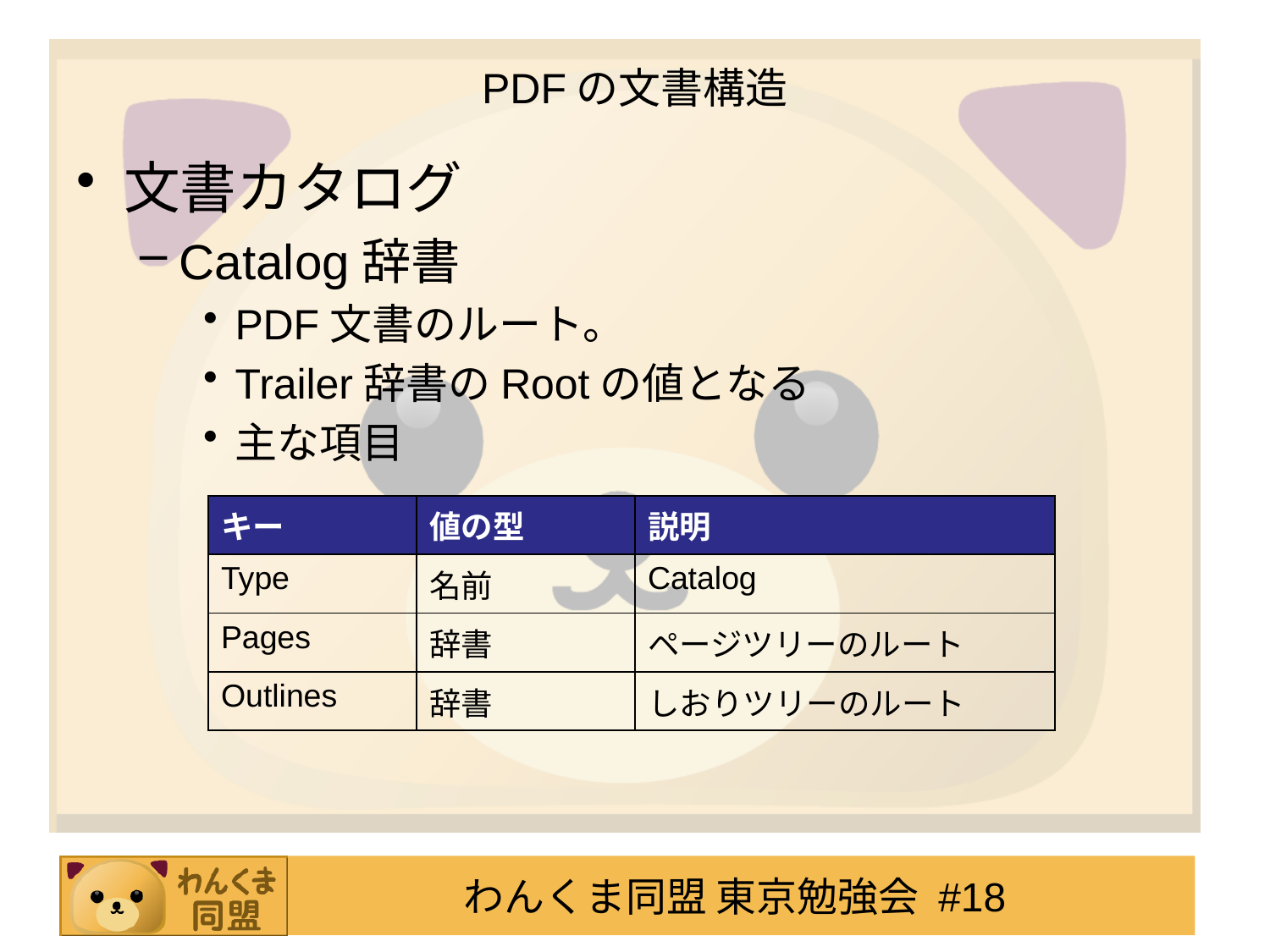

# PDFの文書構造
文書カタログ
Catalog辞書
PDF文書のルート。
Trailer辞書のRootの値となる
主な項目

| キー | 値の型 | 説明 |
| --- | --- | --- |
| Type | 名前 | Catalog |
| Pages | 辞書 | ページツリーのルート |
| Outlines | 辞書 | しおりツリーのルート |